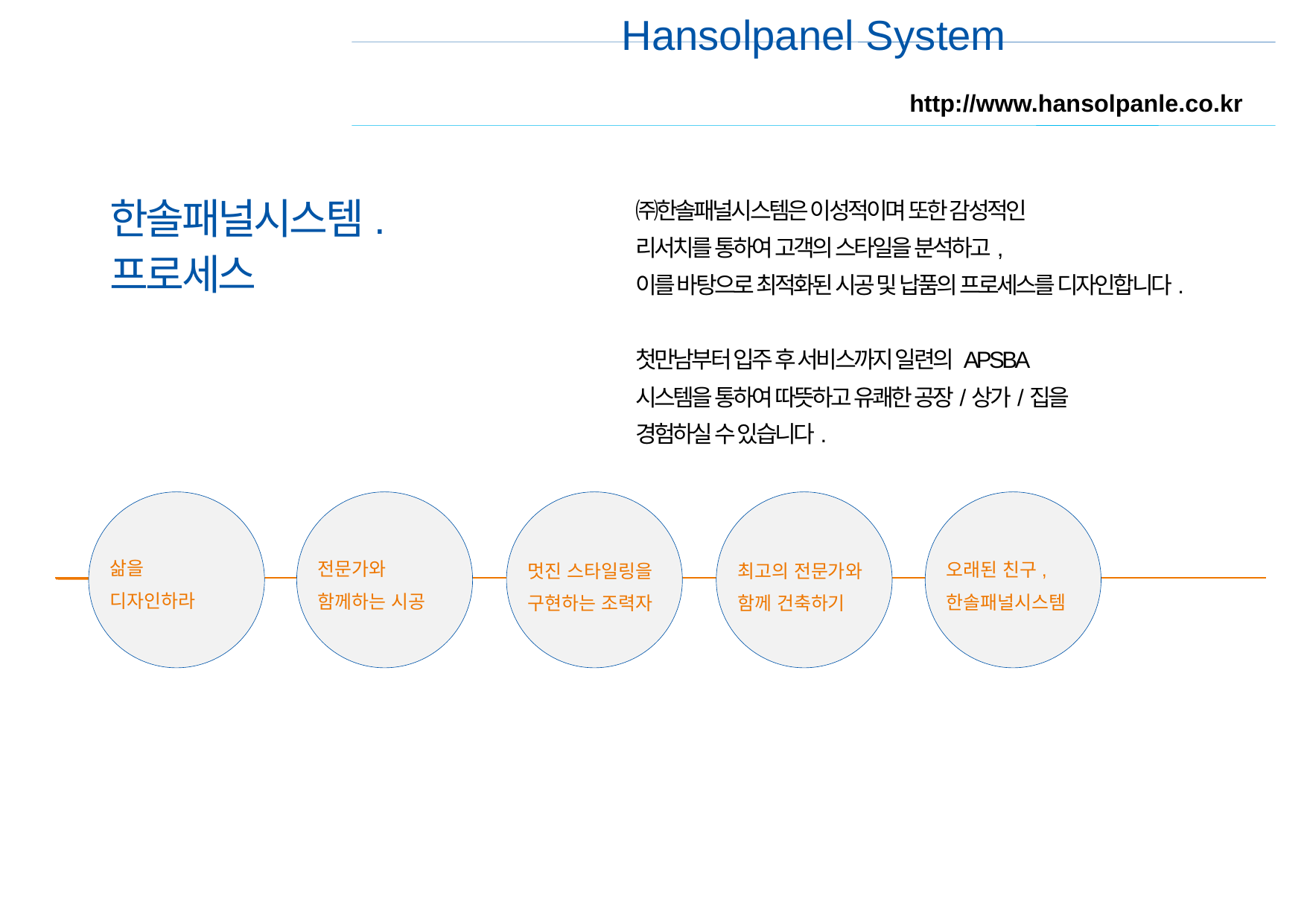

Hansolpanel System
http://www.hansolpanle.co.kr
한솔패널시스템.
프로세스

㈜한솔패널시스템은 이성적이며 또한 감성적인
리서치를 통하여 고객의 스타일을 분석하고,
이를 바탕으로 최적화된 시공 및 납품의 프로세스를 디자인합니다.

첫만남부터 입주 후 서비스까지 일련의 APSBA
시스템을 통하여 따뜻하고 유쾌한 공장/상가/집을
경험하실 수 있습니다.

삶을
디자인하라

전문가와
함께하는 시공

오래된 친구,
한솔패널시스템
멋진 스타일링을
구현하는 조력자
최고의 전문가와
함께 건축하기